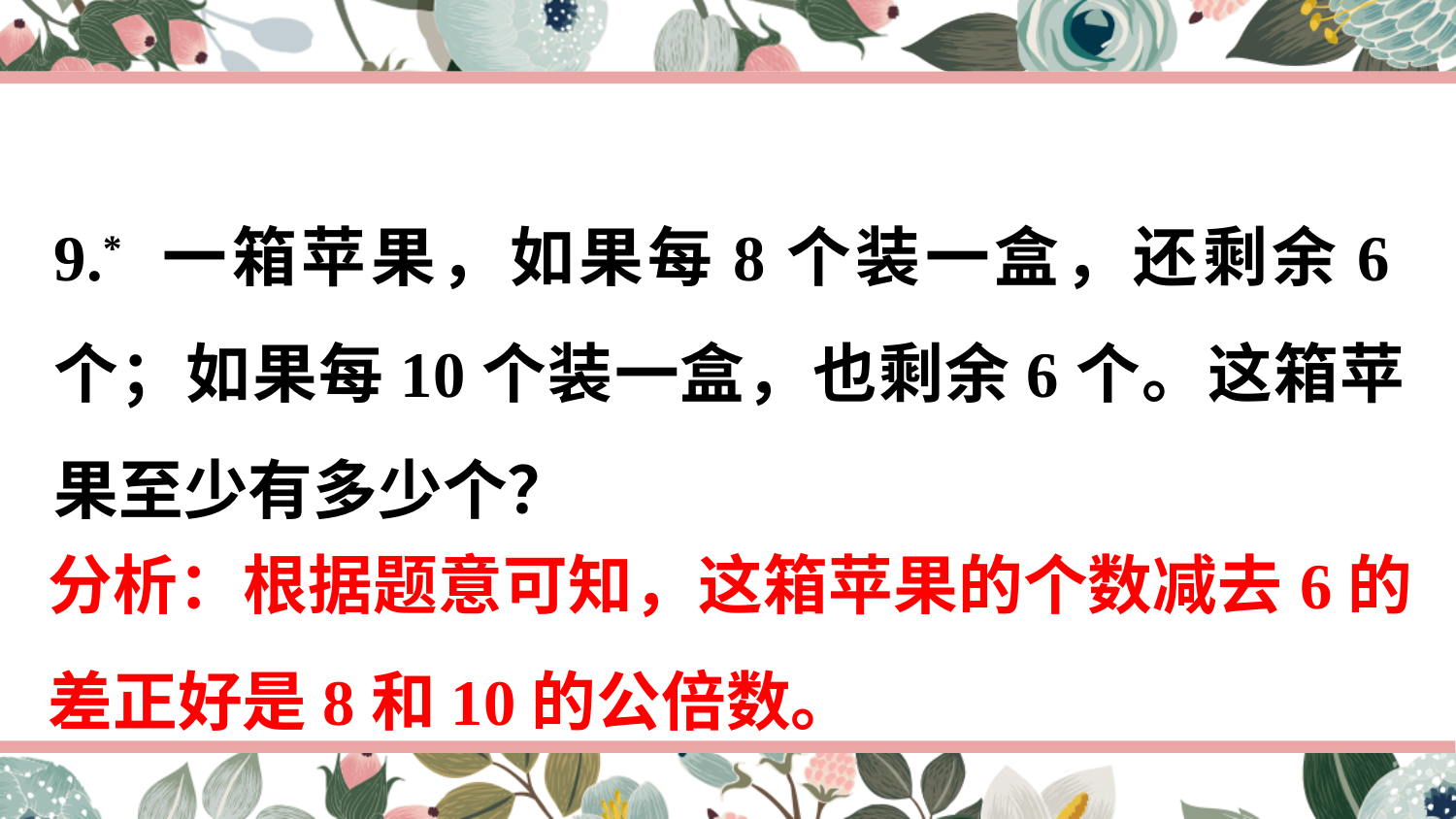

9.* 一箱苹果，如果每8个装一盒，还剩余6个；如果每10个装一盒，也剩余6个。这箱苹果至少有多少个？
分析：根据题意可知，这箱苹果的个数减去6的差正好是8和10的公倍数。